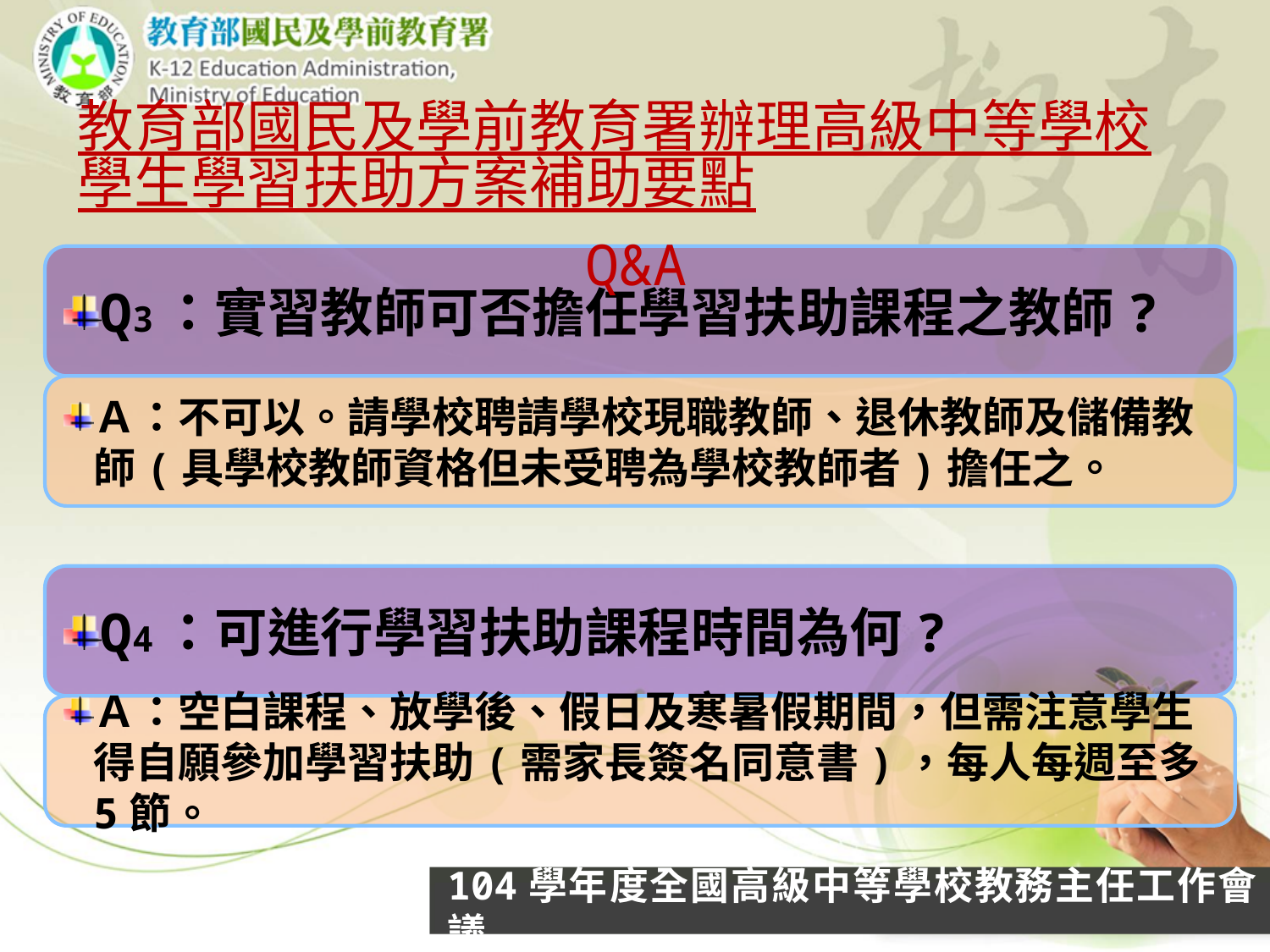

# 教育部國民及學前教育署辦理高級中等學校學生學習扶助方案補助要點Q&A
Q3：實習教師可否擔任學習扶助課程之教師?
Ａ：不可以。請學校聘請學校現職教師、退休教師及儲備教師(具學校教師資格但未受聘為學校教師者)擔任之。
Q4：可進行學習扶助課程時間為何?
Ａ：空白課程、放學後、假日及寒暑假期間，但需注意學生得自願參加學習扶助(需家長簽名同意書)，每人每週至多5節。
104學年度全國高級中等學校教務主任工作會議
50
50